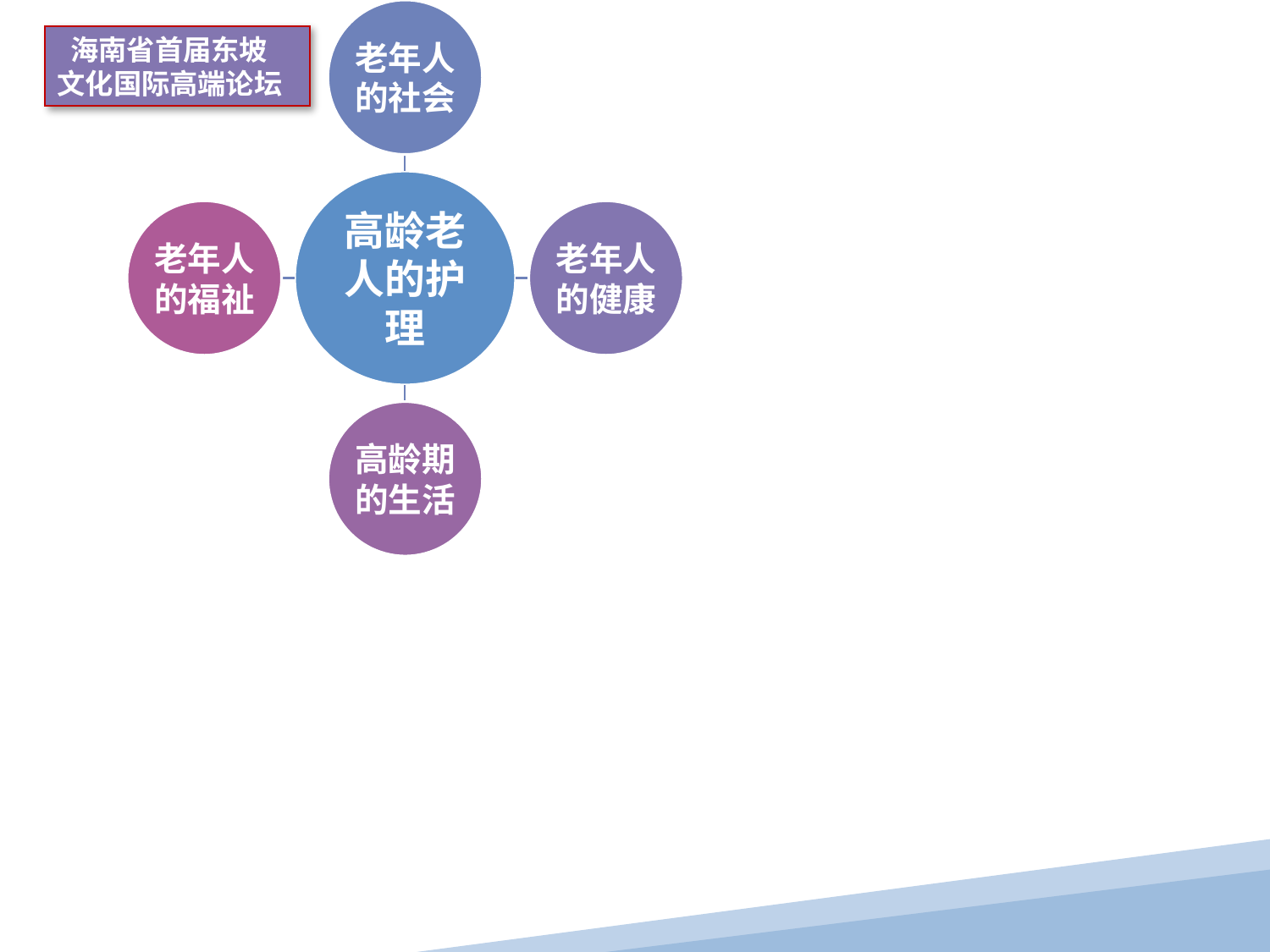

海南省首届东坡
文化国际高端论坛
高龄老人的护理

老年人的社会

老年人的健康

高龄期的生活

老年人的福祉